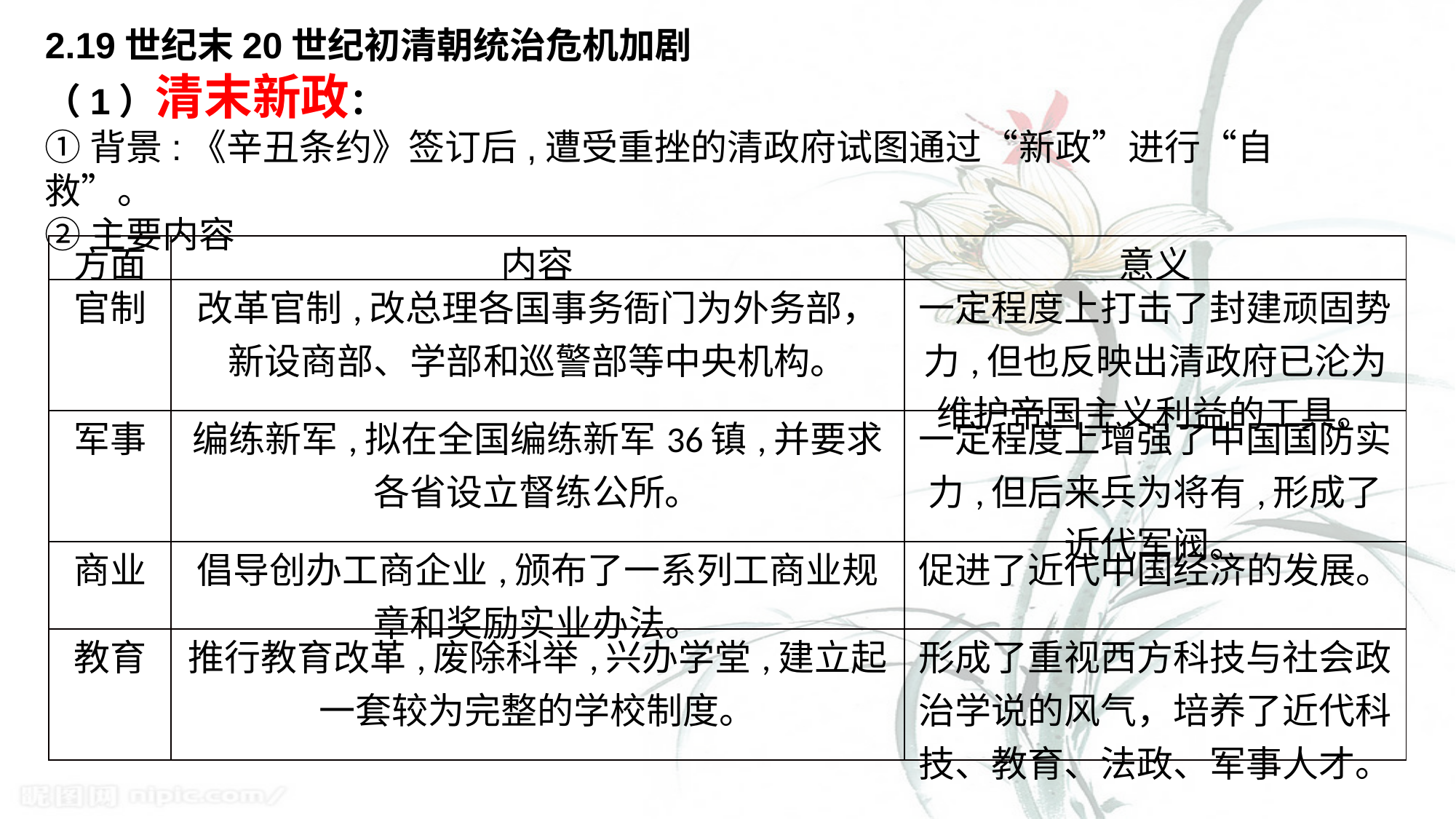

2.19世纪末20世纪初清朝统治危机加剧
（1）清末新政：
①背景:《辛丑条约》签订后,遭受重挫的清政府试图通过“新政”进行“自救”。
②主要内容
| 方面 | 内容 | 意义 |
| --- | --- | --- |
| 官制 | 改革官制,改总理各国事务衙门为外务部，新设商部、学部和巡警部等中央机构。 | 一定程度上打击了封建顽固势力,但也反映出清政府已沦为维护帝国主义利益的工具。 |
| 军事 | 编练新军,拟在全国编练新军36镇,并要求各省设立督练公所。 | 一定程度上增强了中国国防实力,但后来兵为将有,形成了近代军阀。 |
| 商业 | 倡导创办工商企业,颁布了一系列工商业规章和奖励实业办法。 | 促进了近代中国经济的发展。 |
| 教育 | 推行教育改革,废除科举,兴办学堂,建立起一套较为完整的学校制度。 | 形成了重视西方科技与社会政治学说的风气，培养了近代科技、教育、法政、军事人才。 |